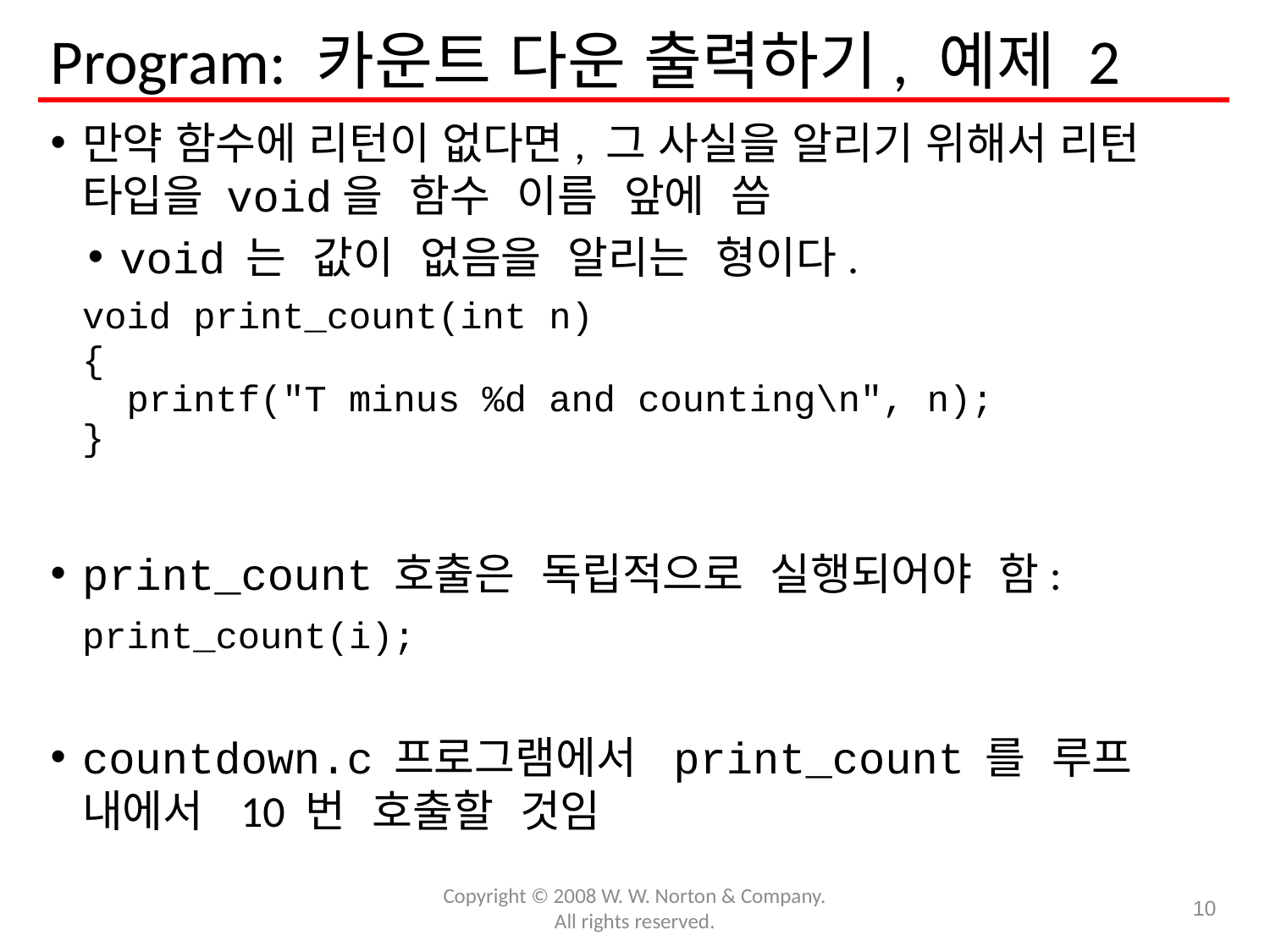

# Program: 카운트 다운 출력하기, 예제 2
만약 함수에 리턴이 없다면, 그 사실을 알리기 위해서 리턴 타입을 void을 함수 이름 앞에 씀
void 는 값이 없음을 알리는 형이다.
	void print_count(int n)
	{
	  printf("T minus %d and counting\n", n);
	}

print_count 호출은 독립적으로 실행되어야 함:
	print_count(i);

countdown.c 프로그램에서 print_count 를 루프 내에서 10 번 호출할 것임

Copyright © 2008 W. W. Norton & Company.
All rights reserved.
10